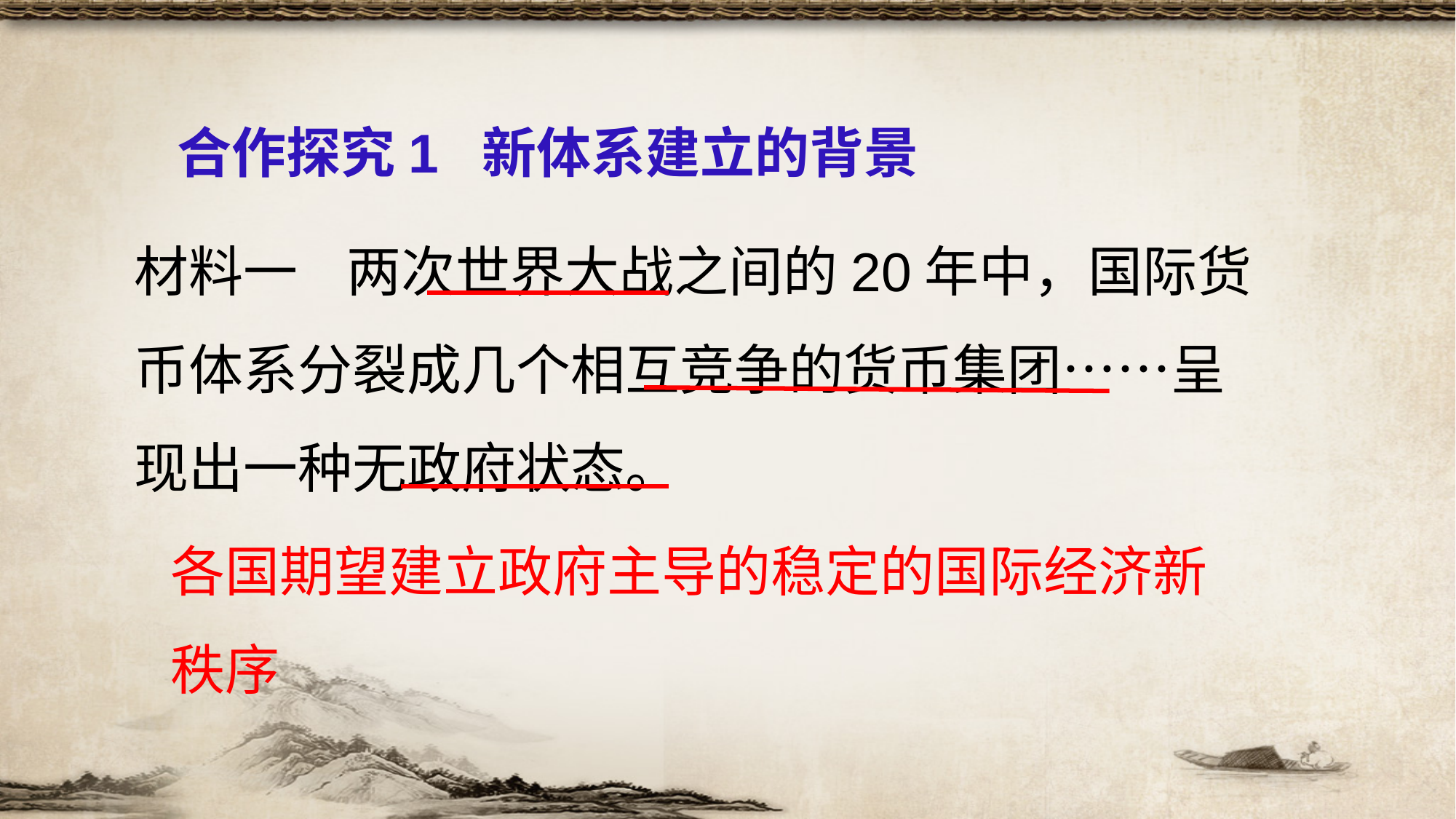

合作探究1  新体系建立的背景
材料一    两次世界大战之间的20年中，国际货币体系分裂成几个相互竞争的货币集团……呈现出一种无政府状态。
各国期望建立政府主导的稳定的国际经济新秩序